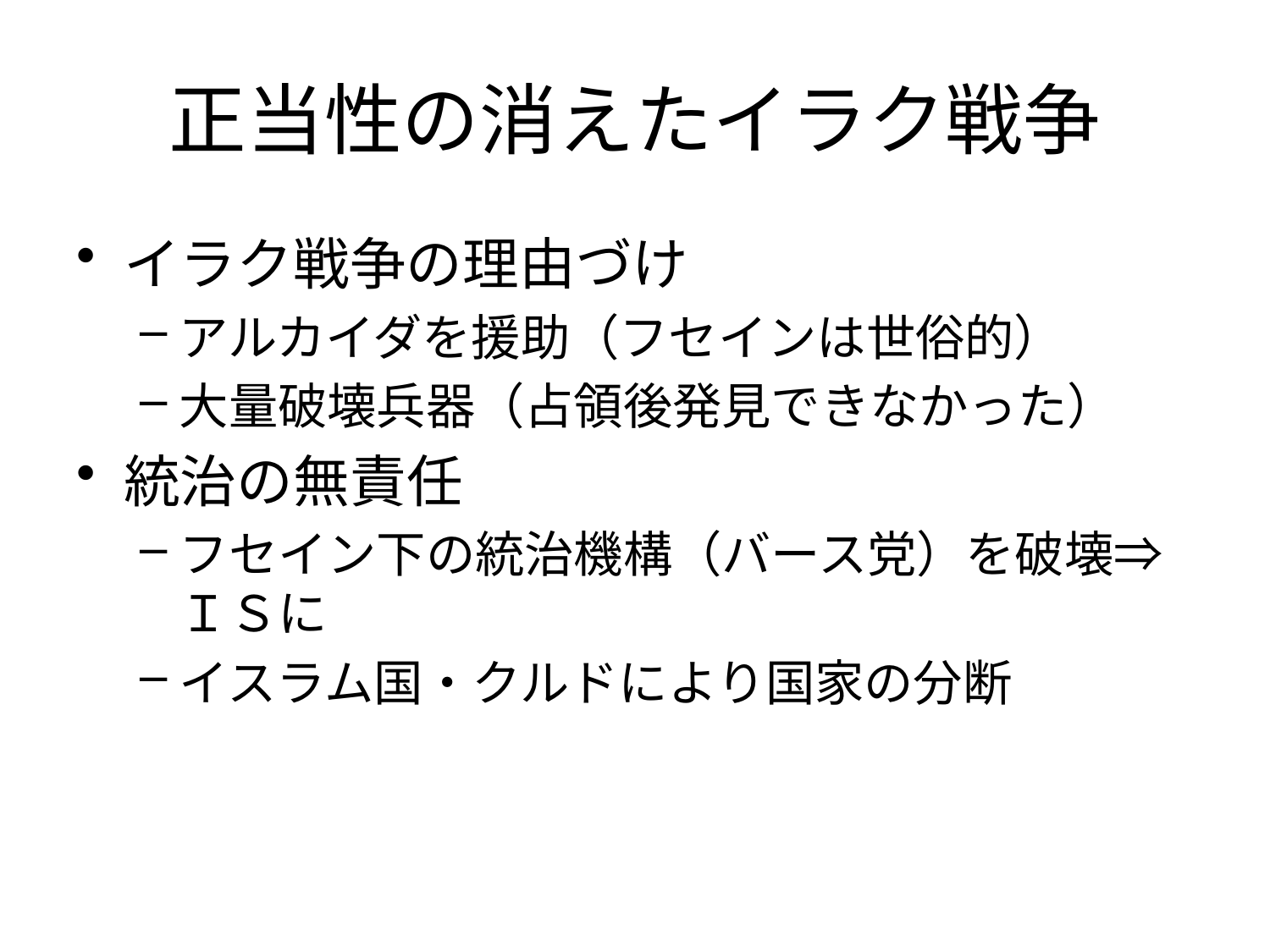

# 正当性の消えたイラク戦争
イラク戦争の理由づけ
アルカイダを援助（フセインは世俗的）
大量破壊兵器（占領後発見できなかった）
統治の無責任
フセイン下の統治機構（バース党）を破壊⇒ＩＳに
イスラム国・クルドにより国家の分断